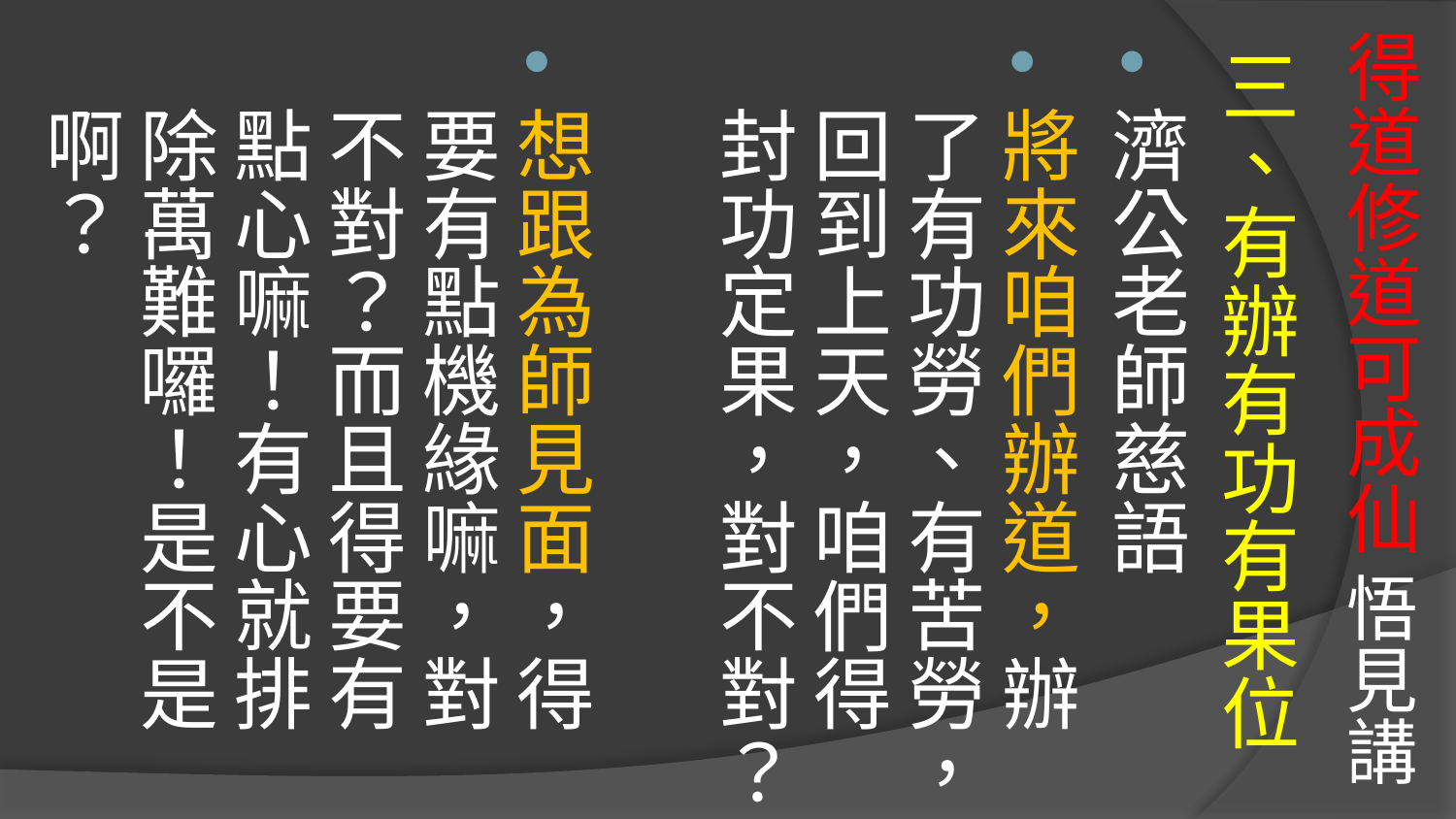

# 得道修道可成仙 悟見講
三、有辦有功有果位
濟公老師慈語
將來咱們辦道，辦了有功勞、有苦勞，回到上天，咱們得封功定果，對不對？
想跟為師見面，得要有點機緣嘛，對不對？而且得要有點心嘛！有心就排除萬難囉！是不是啊？